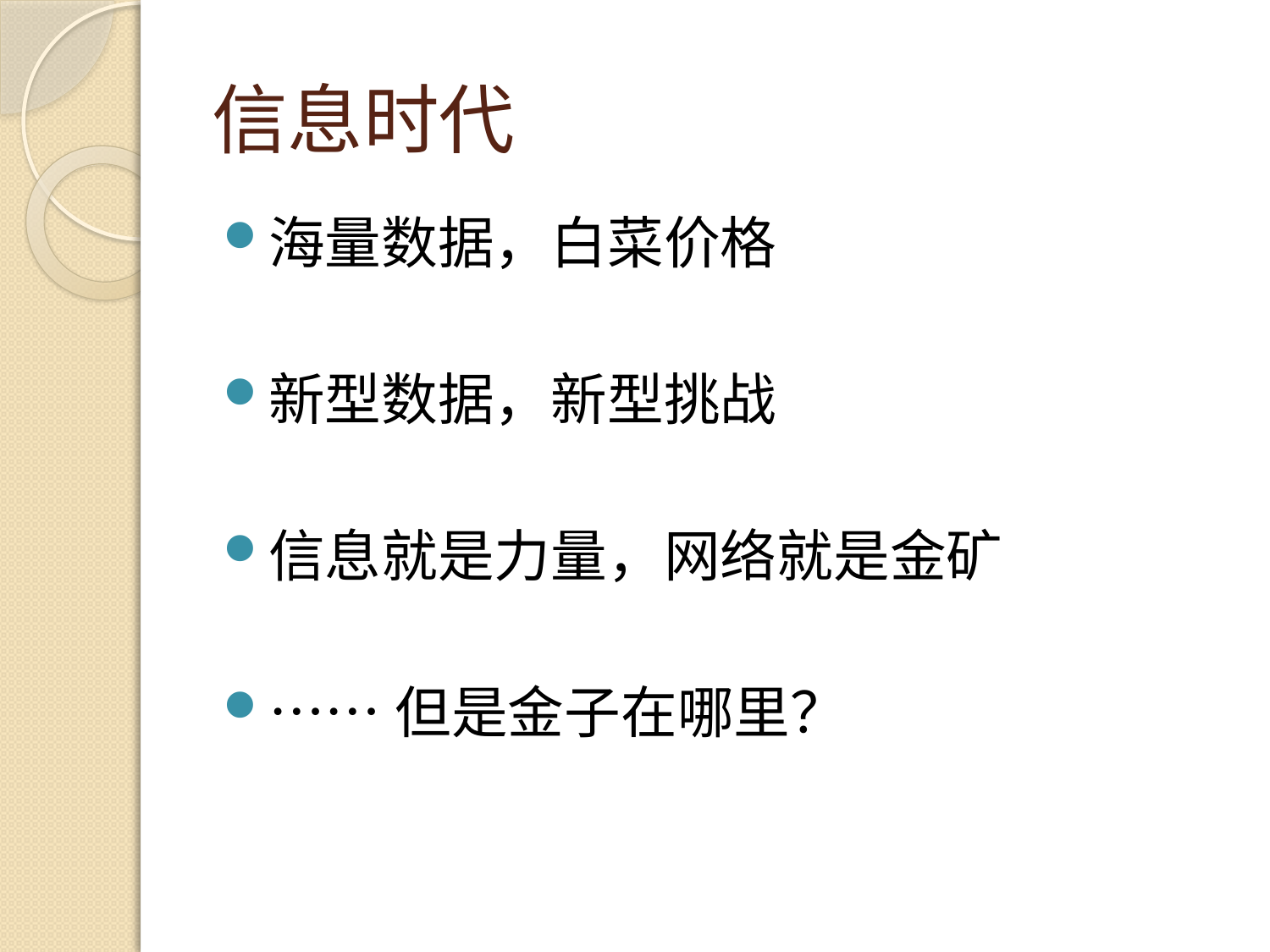

# 信息时代
海量数据，白菜价格

新型数据，新型挑战

信息就是力量，网络就是金矿

……但是金子在哪里？